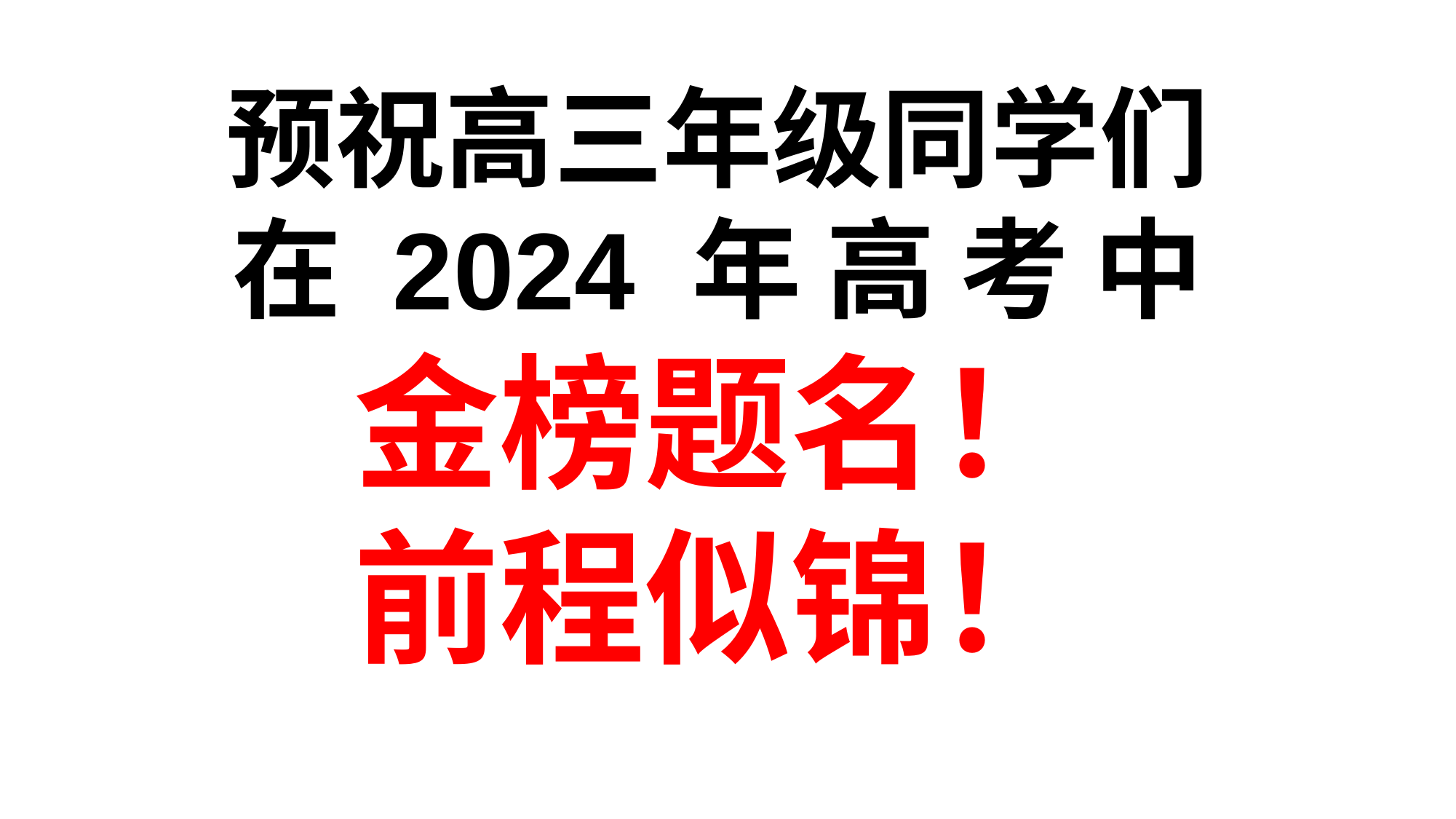

预祝高三年级同学们
在 2024 年 高 考 中
金榜题名！
前程似锦！